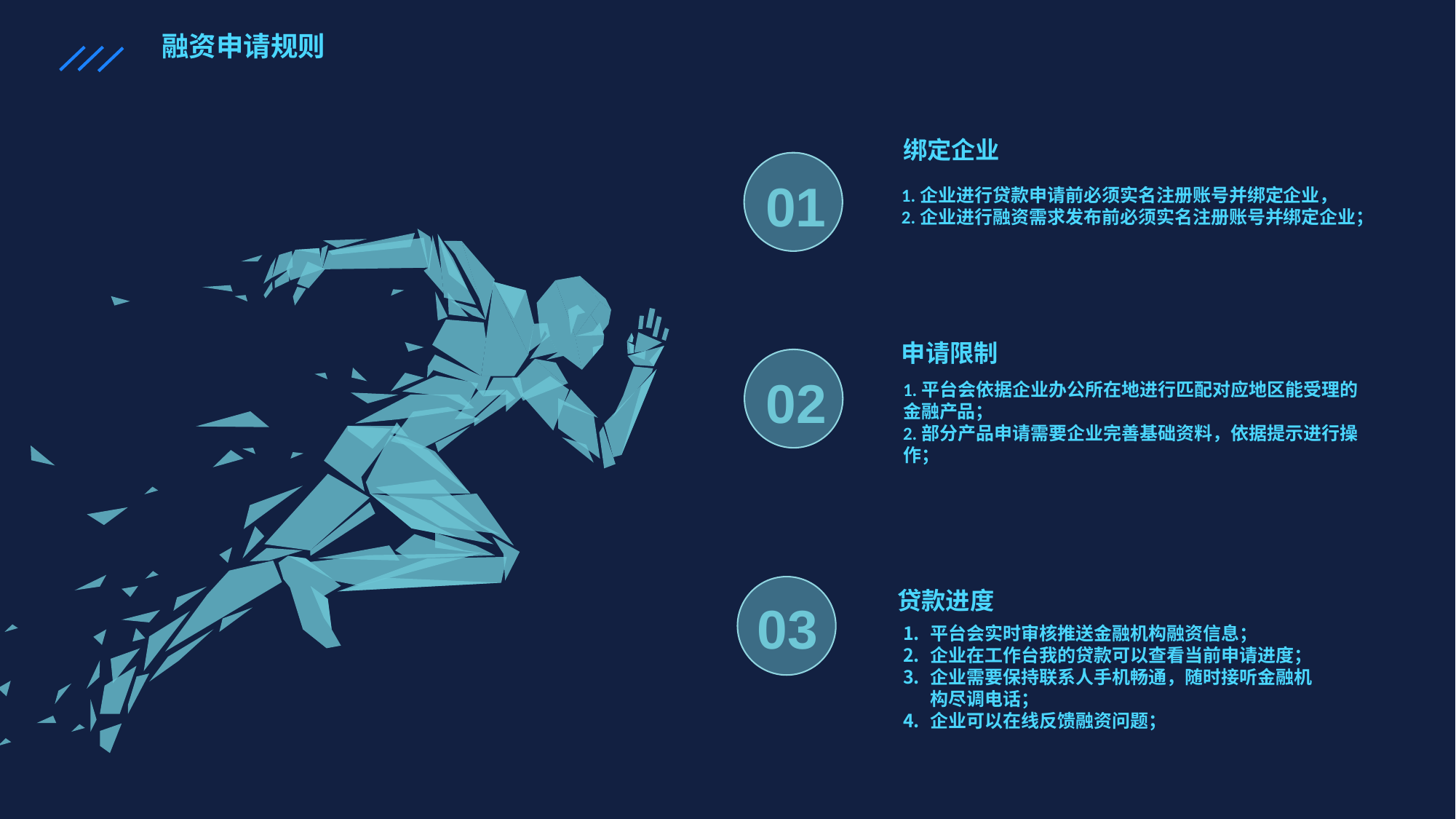

融资申请规则
绑定企业

01
1.企业进行贷款申请前必须实名注册账号并绑定企业，
2.企业进行融资需求发布前必须实名注册账号并绑定企业；

申请限制

02
1.平台会依据企业办公所在地进行匹配对应地区能受理的金融产品；
2.部分产品申请需要企业完善基础资料，依据提示进行操作；

贷款进度

03

平台会实时审核推送金融机构融资信息；
企业在工作台我的贷款可以查看当前申请进度；
企业需要保持联系人手机畅通，随时接听金融机构尽调电话；
企业可以在线反馈融资问题；